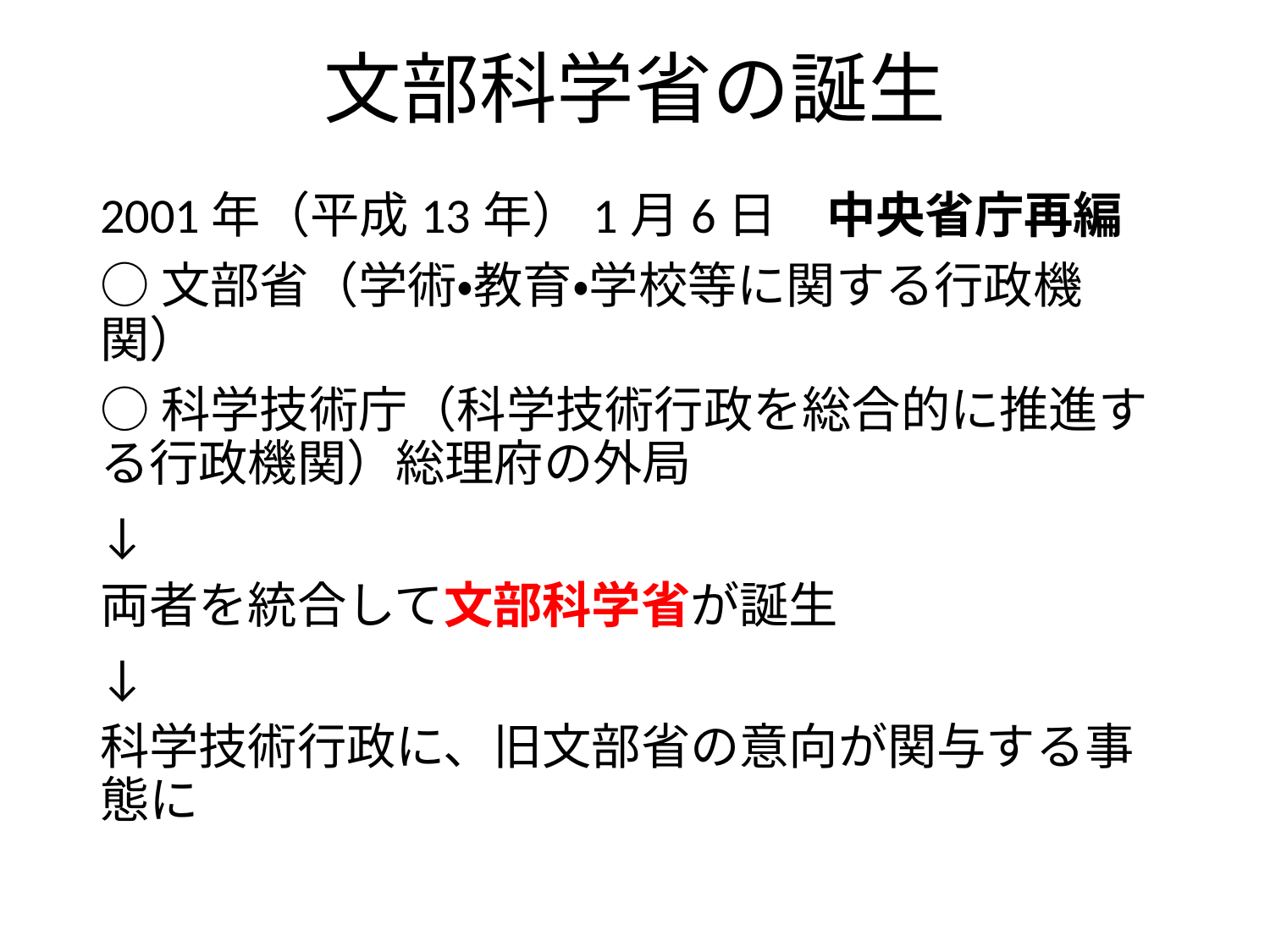

# 文部科学省の誕生
2001年（平成13年）1月6日　中央省庁再編
○文部省（学術・教育・学校等に関する行政機関）
○科学技術庁（科学技術行政を総合的に推進する行政機関）総理府の外局
↓
両者を統合して文部科学省が誕生
↓
科学技術行政に、旧文部省の意向が関与する事態に